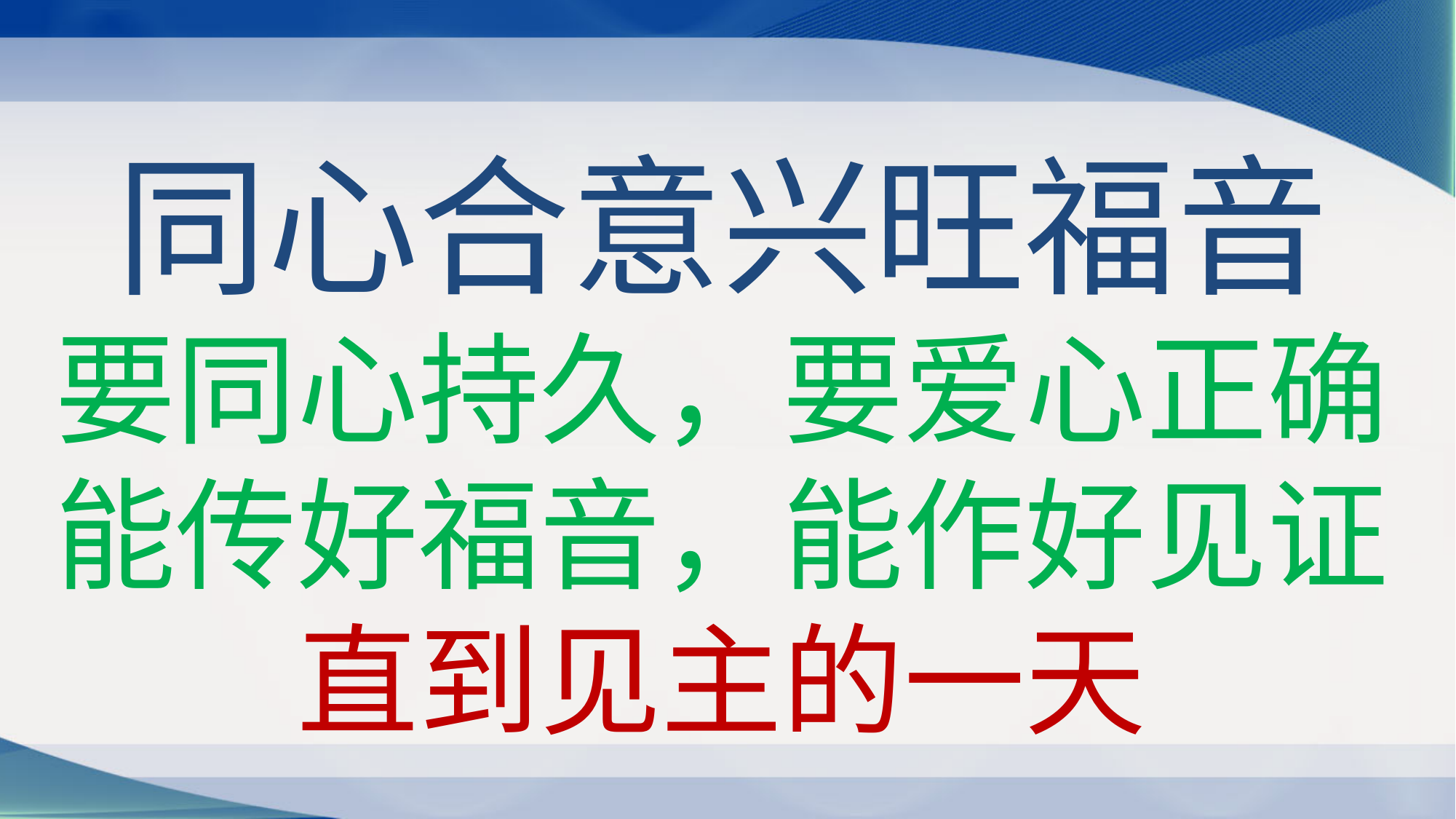

# 同心合意兴旺福音 要同心持久，要爱心正确 能传好福音，能作好见证 直到见主的一天